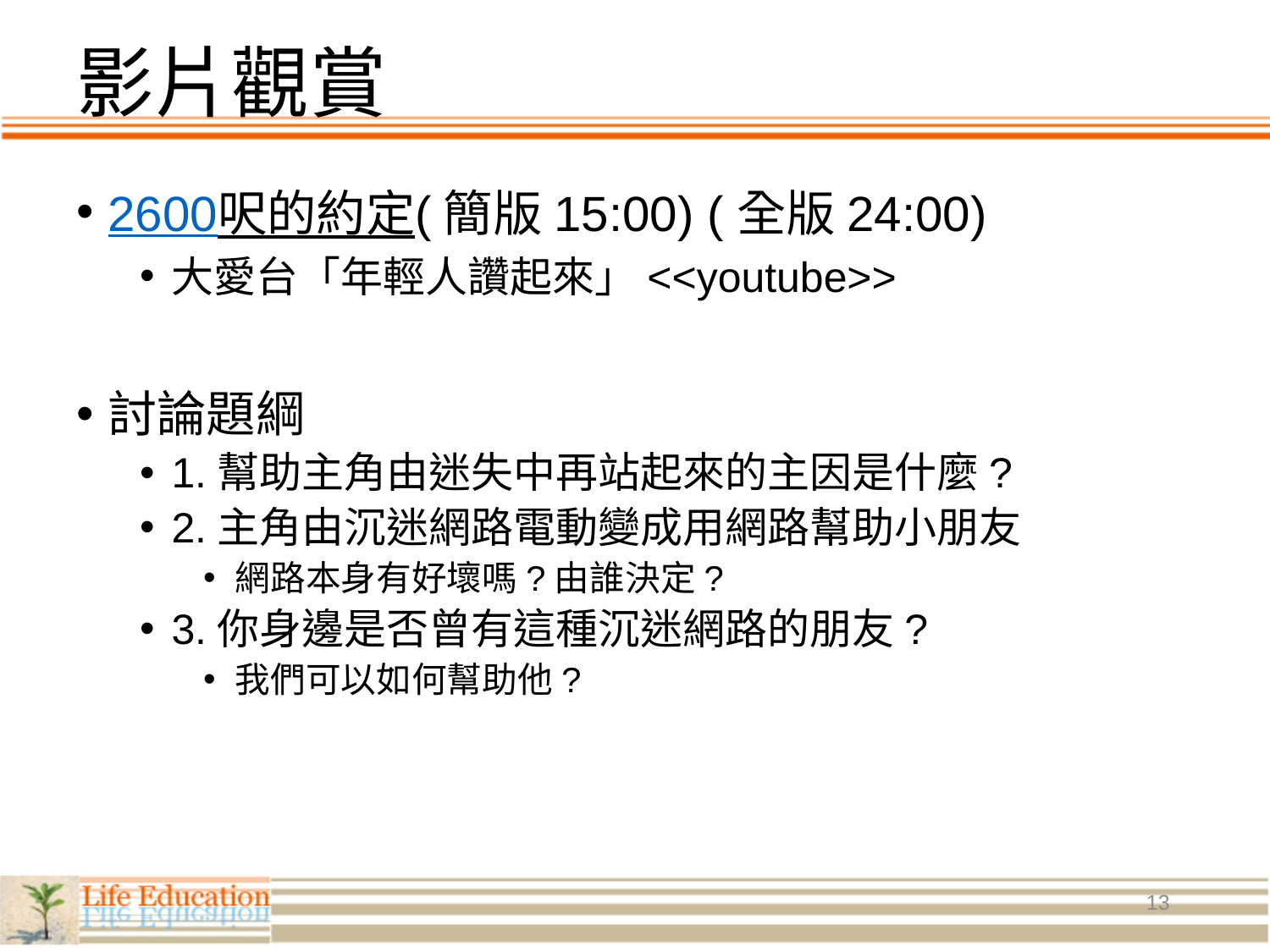

# 影片觀賞
2600呎的約定(簡版15:00) (全版24:00)
大愛台「年輕人讚起來」<<youtube>>

討論題綱
1.幫助主角由迷失中再站起來的主因是什麼?
2.主角由沉迷網路電動變成用網路幫助小朋友
網路本身有好壞嗎?由誰決定?
3.你身邊是否曾有這種沉迷網路的朋友?
我們可以如何幫助他?

13